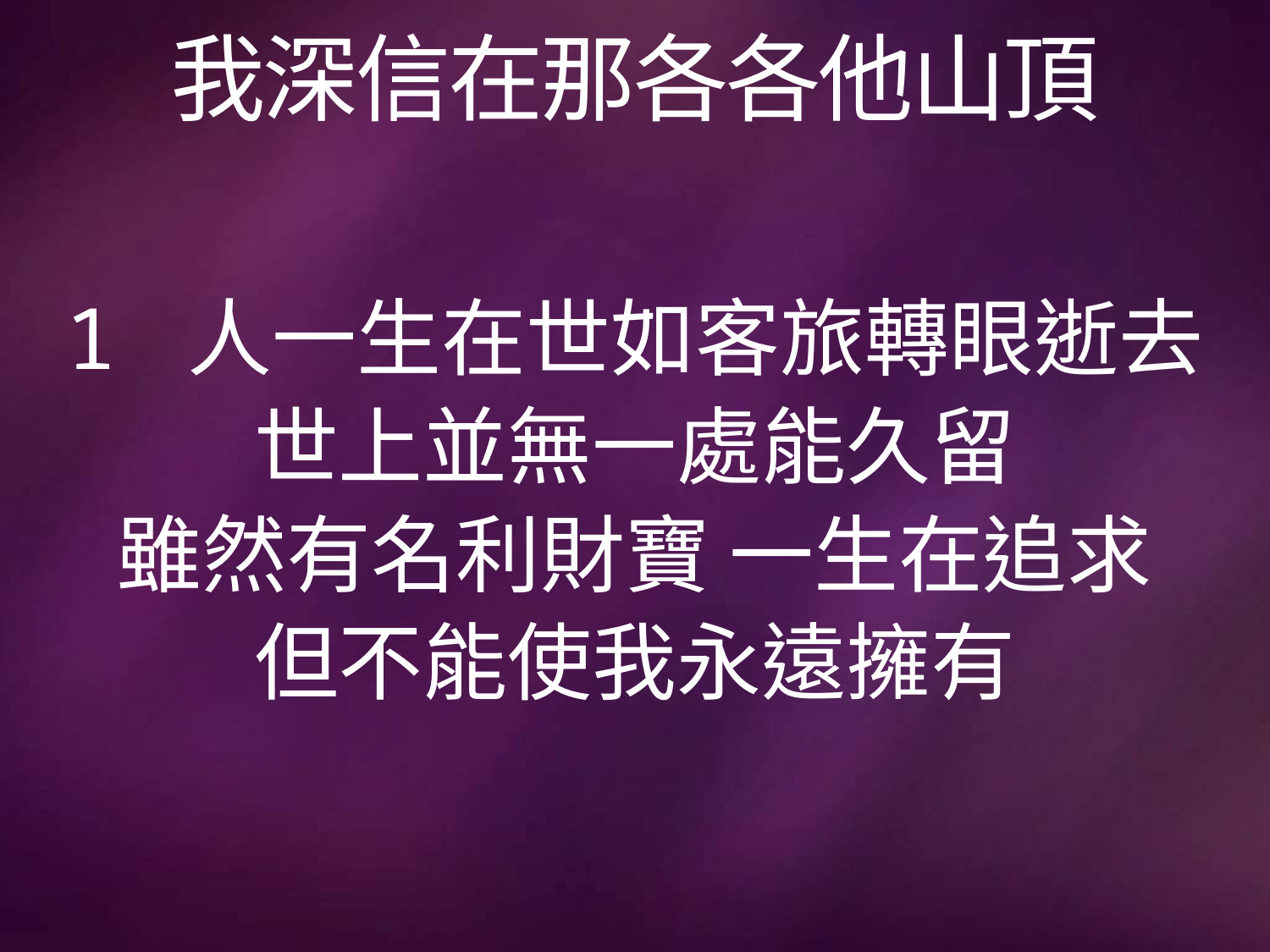

# 我深信在那各各他山頂
1 人一生在世如客旅轉眼逝去
世上並無一處能久留
雖然有名利財寶 一生在追求
但不能使我永遠擁有